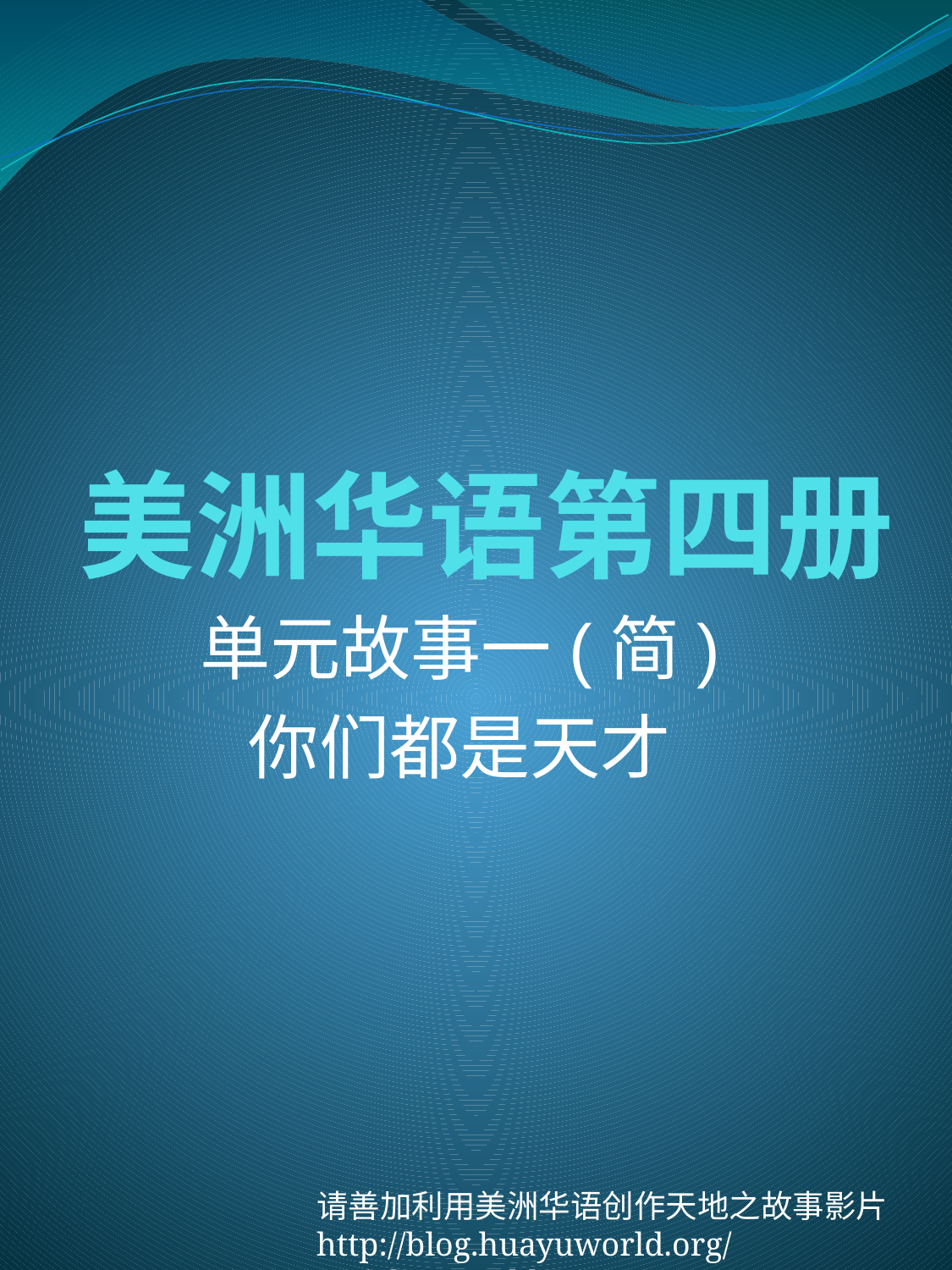

# 美洲华语第四册
单元故事一(简)
你们都是天才
请善加利用美洲华语创作天地之故事影片
http://blog.huayuworld.org/meizhouworld